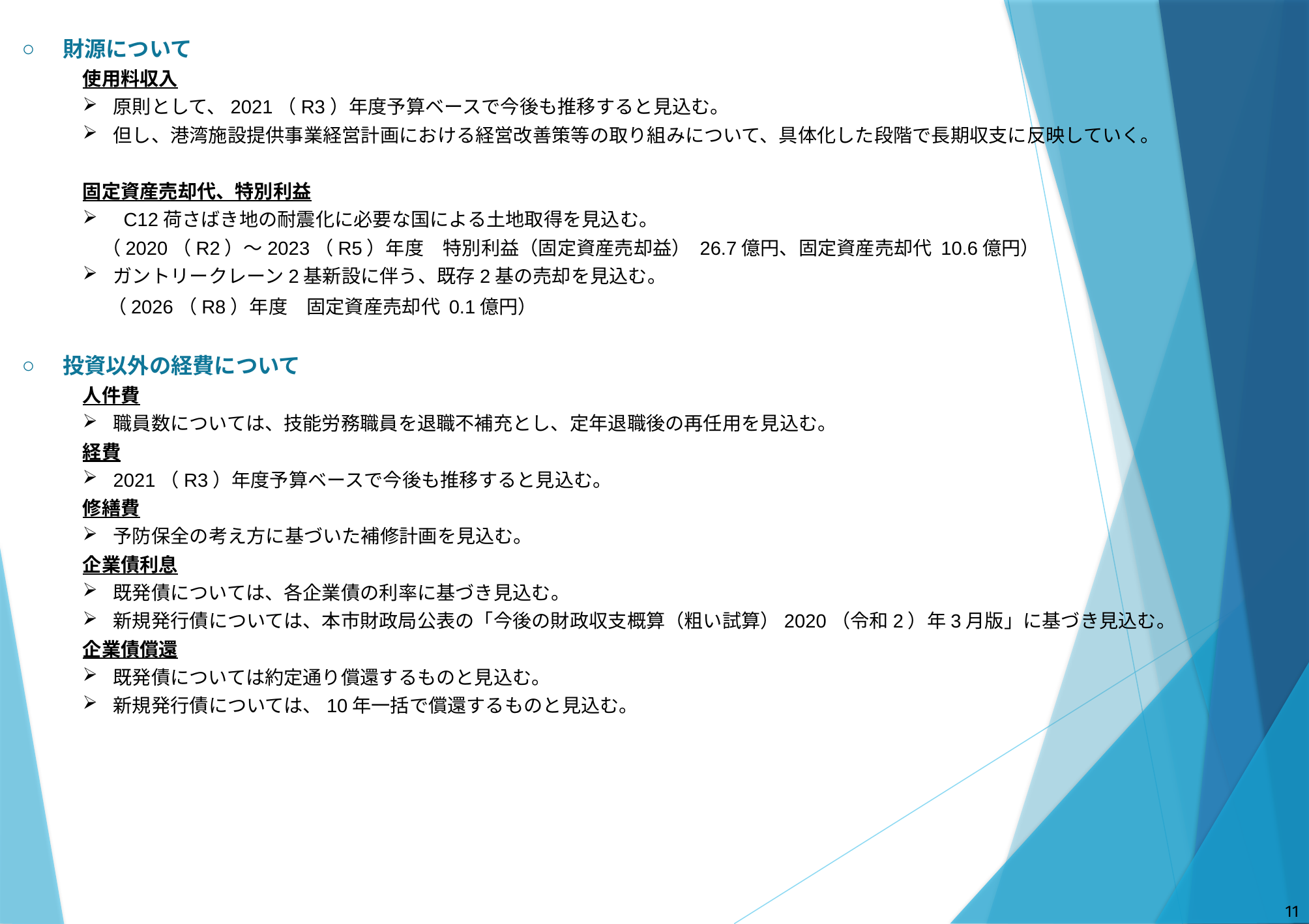

財源について
使用料収入
原則として、2021（R3）年度予算ベースで今後も推移すると見込む。
但し、港湾施設提供事業経営計画における経営改善策等の取り組みについて、具体化した段階で長期収支に反映していく。

固定資産売却代、特別利益
C12荷さばき地の耐震化に必要な国による土地取得を見込む。
　（2020（R2）～2023（R5）年度　特別利益（固定資産売却益） 26.7億円、固定資産売却代 10.6億円）
ガントリークレーン2基新設に伴う、既存2基の売却を見込む。
    （2026（R8）年度　固定資産売却代 0.1億円）

投資以外の経費について
人件費
職員数については、技能労務職員を退職不補充とし、定年退職後の再任用を見込む。
経費
2021（R3）年度予算ベースで今後も推移すると見込む。
修繕費
予防保全の考え方に基づいた補修計画を見込む。
企業債利息
既発債については、各企業債の利率に基づき見込む。
新規発行債については、本市財政局公表の「今後の財政収支概算（粗い試算）2020（令和2）年3月版」に基づき見込む。
企業債償還
既発債については約定通り償還するものと見込む。
新規発行債については、10年一括で償還するものと見込む。
11